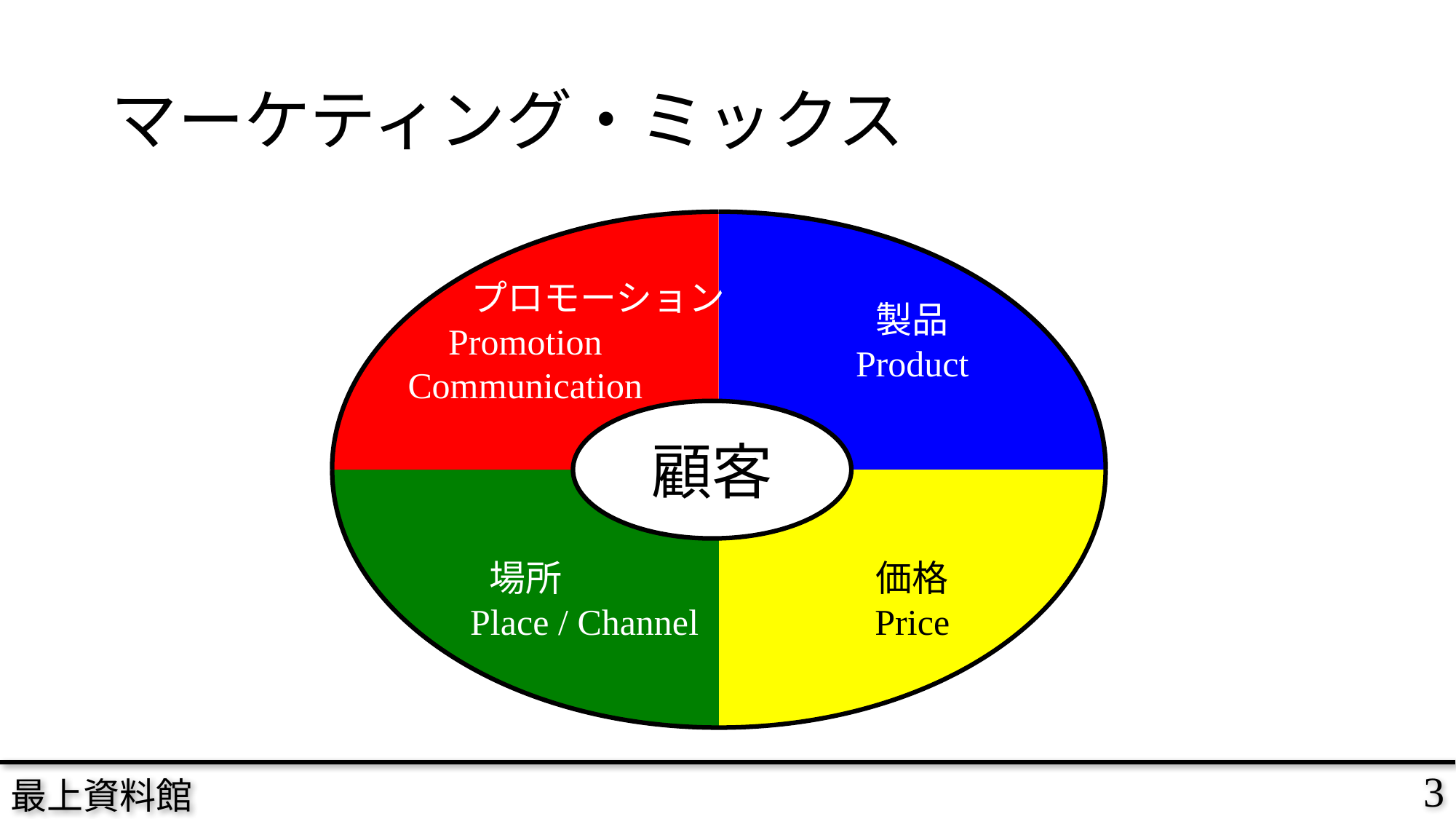

# マーケティング・ミックス
製品
Product
　　　　プロモーション
Promotion
Communication
顧客
場所
　　　Place / Channel
価格
Price